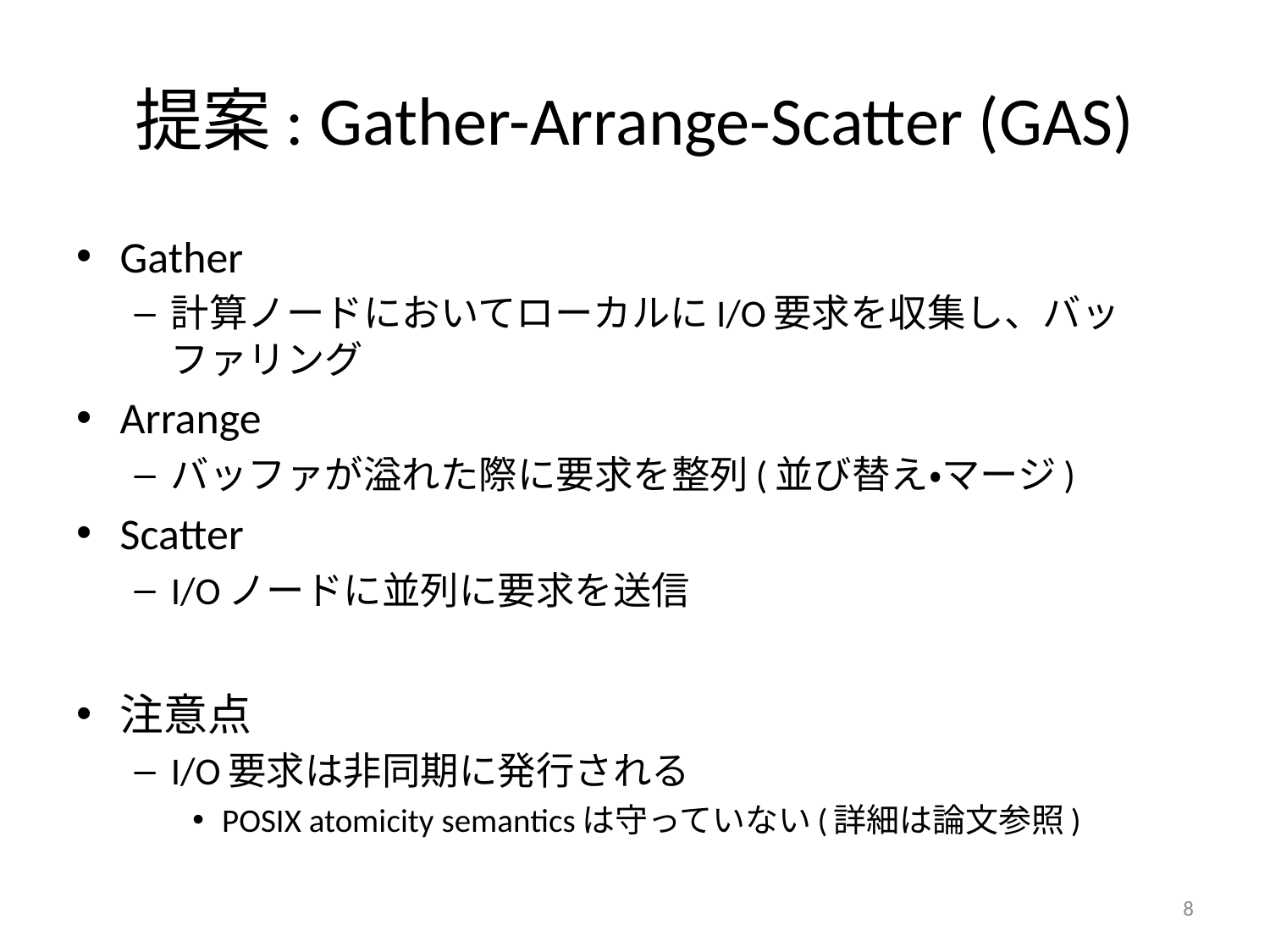

# 提案: Gather-Arrange-Scatter (GAS)
Gather
計算ノードにおいてローカルにI/O要求を収集し、バッファリング
Arrange
バッファが溢れた際に要求を整列(並び替え・マージ)
Scatter
I/Oノードに並列に要求を送信

注意点
I/O要求は非同期に発行される
POSIX atomicity semanticsは守っていない(詳細は論文参照)
8